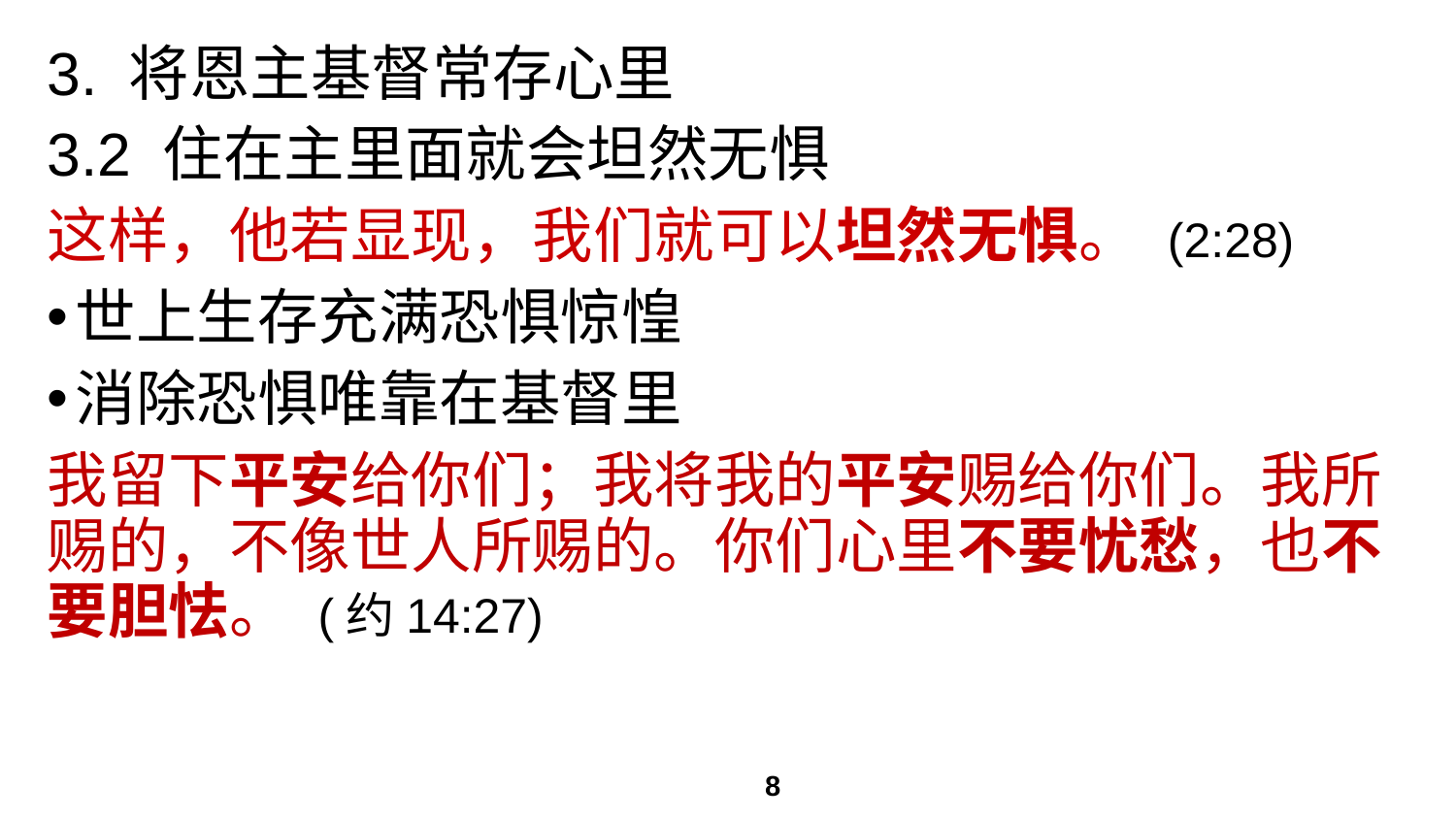

# 3. 将恩主基督常存心里
3.2 住在主里面就会坦然无惧
这样，他若显现，我们就可以坦然无惧。 (2:28)
世上生存充满恐惧惊惶
消除恐惧唯靠在基督里
我留下平安给你们；我将我的平安赐给你们。我所赐的，不像世人所赐的。你们心里不要忧愁，也不要胆怯。 (约14:27)

8